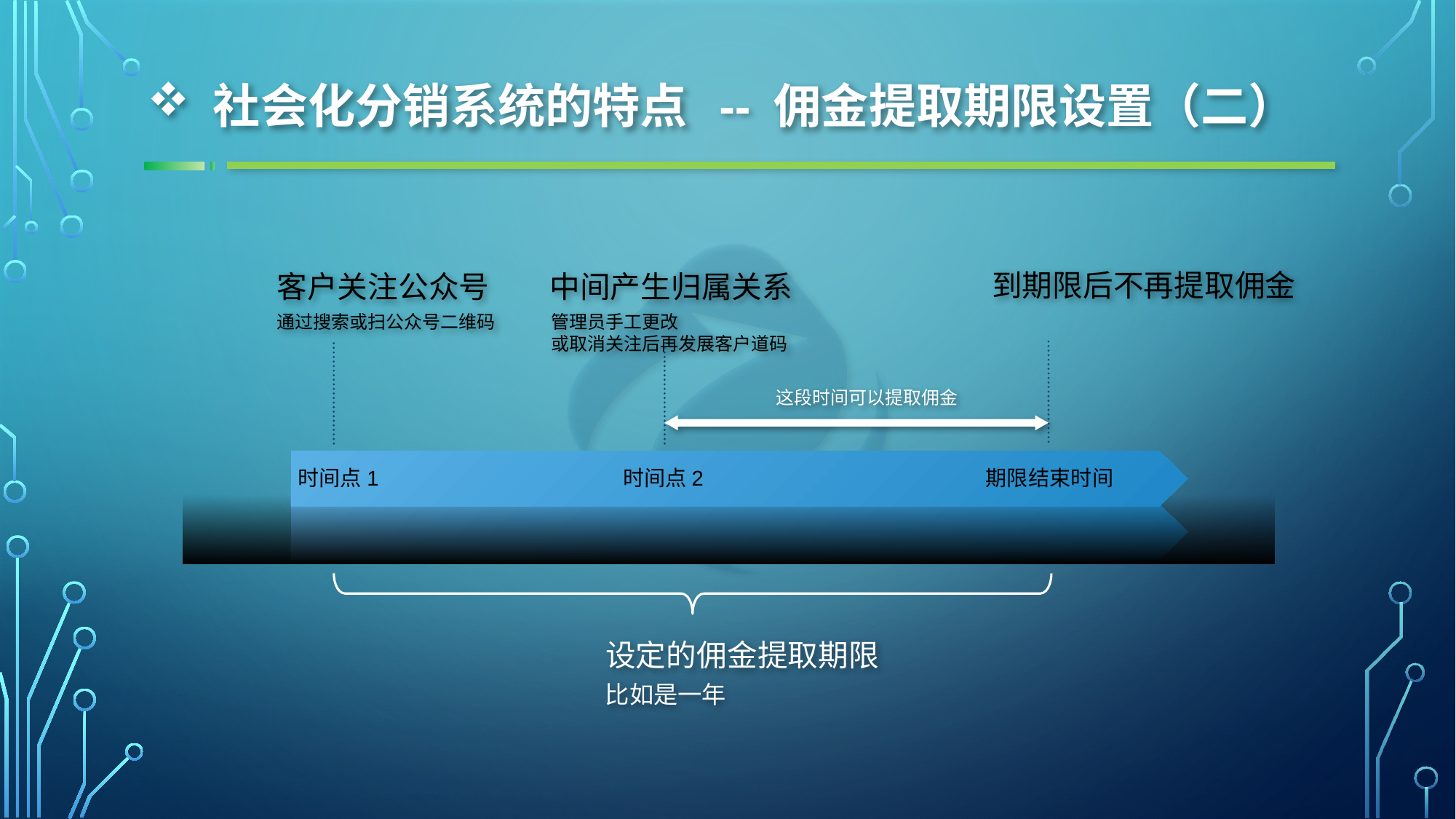

# 社会化分销系统的特点  -- 佣金提取期限设置（二）

到期限后不再提取佣金
客户关注公众号
中间产生归属关系
通过搜索或扫公众号二维码
管理员手工更改
或取消关注后再发展客户道码

这段时间可以提取佣金

时间点1
时间点2
期限结束时间

设定的佣金提取期限
比如是一年